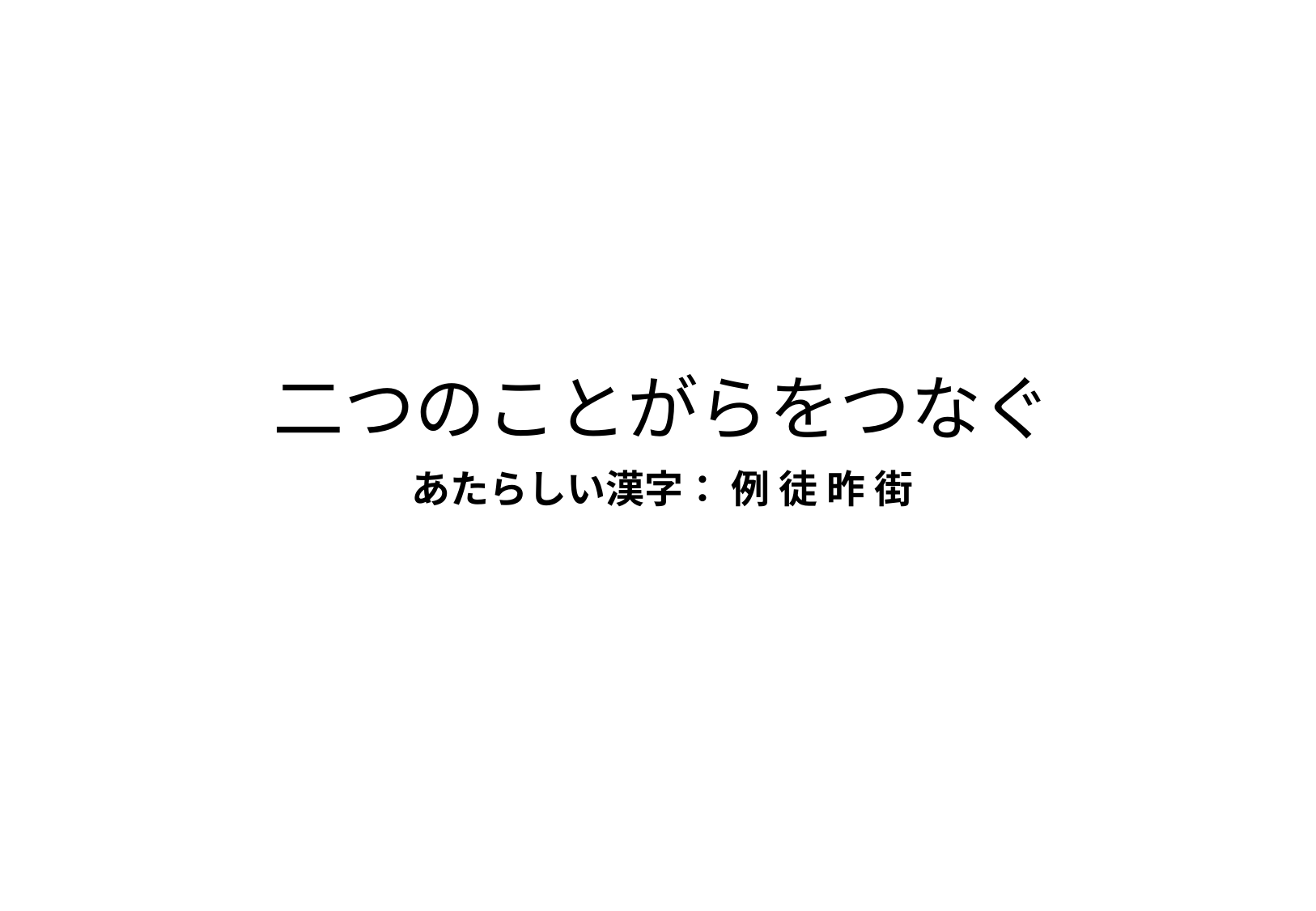

# 二つのことがらをつなぐ
あたらしい漢字： 例 徒 昨 街